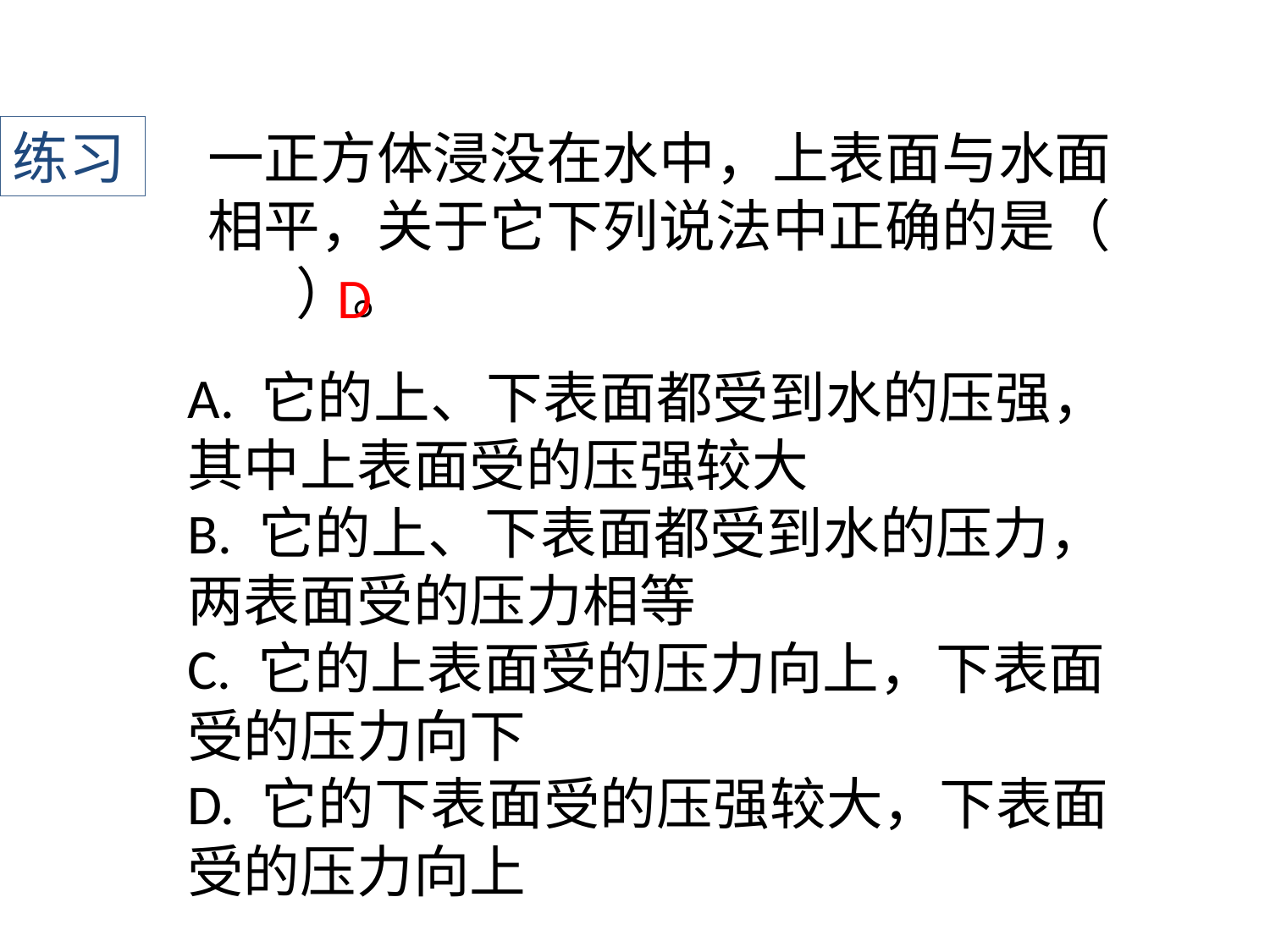

练习
一正方体浸没在水中，上表面与水面相平，关于它下列说法中正确的是（         ）。
D
A. 它的上、下表面都受到水的压强，其中上表面受的压强较大
B. 它的上、下表面都受到水的压力，两表面受的压力相等
C. 它的上表面受的压力向上，下表面受的压力向下
D. 它的下表面受的压强较大，下表面受的压力向上